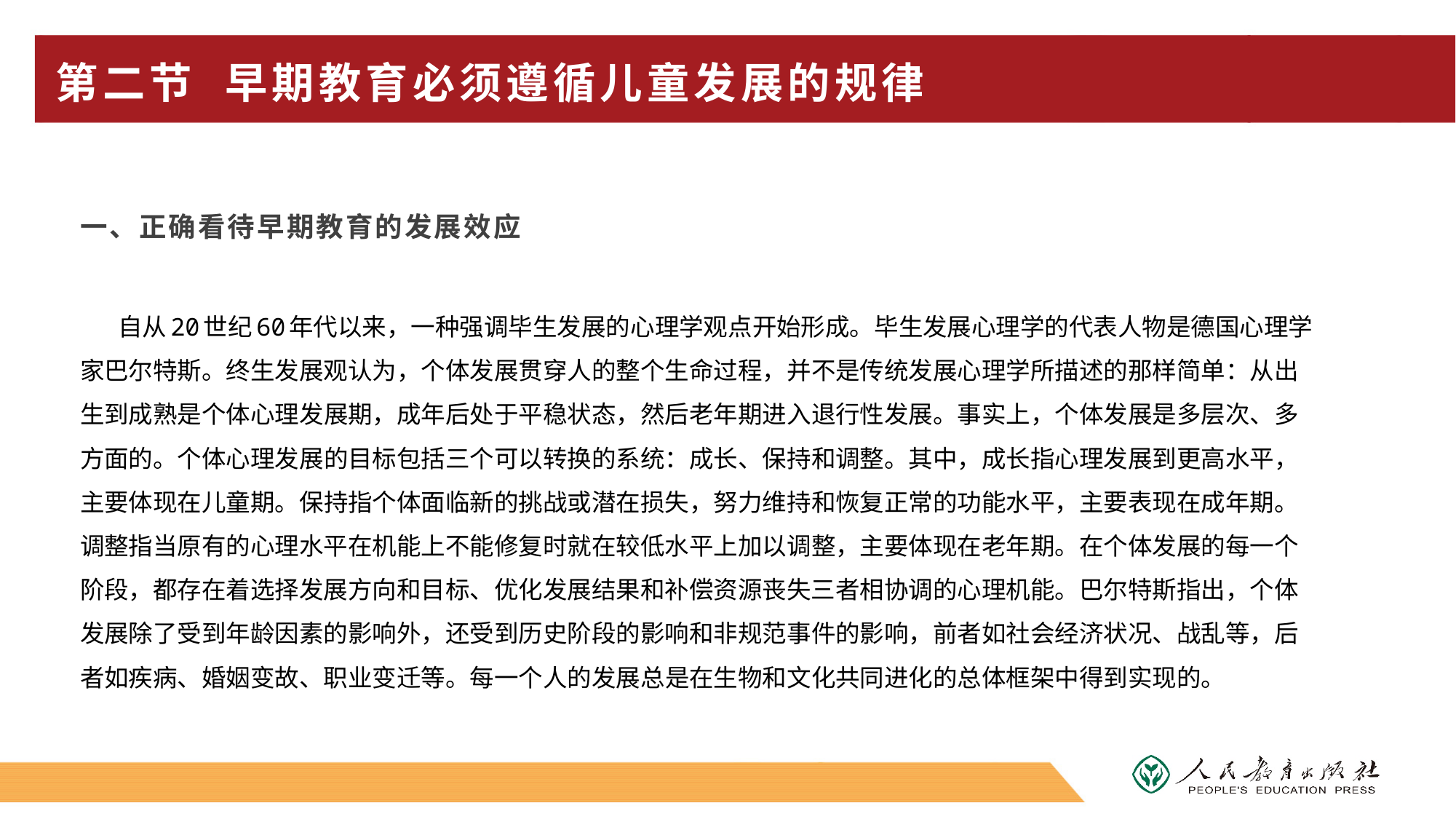

# 第二节  早期教育必须遵循儿童发展的规律
一、正确看待早期教育的发展效应
自从20世纪60年代以来，一种强调毕生发展的心理学观点开始形成。毕生发展心理学的代表人物是德国心理学家巴尔特斯。终生发展观认为，个体发展贯穿人的整个生命过程，并不是传统发展心理学所描述的那样简单：从出生到成熟是个体心理发展期，成年后处于平稳状态，然后老年期进入退行性发展。事实上，个体发展是多层次、多方面的。个体心理发展的目标包括三个可以转换的系统：成长、保持和调整。其中，成长指心理发展到更高水平，主要体现在儿童期。保持指个体面临新的挑战或潜在损失，努力维持和恢复正常的功能水平，主要表现在成年期。调整指当原有的心理水平在机能上不能修复时就在较低水平上加以调整，主要体现在老年期。在个体发展的每一个阶段，都存在着选择发展方向和目标、优化发展结果和补偿资源丧失三者相协调的心理机能。巴尔特斯指出，个体发展除了受到年龄因素的影响外，还受到历史阶段的影响和非规范事件的影响，前者如社会经济状况、战乱等，后者如疾病、婚姻变故、职业变迁等。每一个人的发展总是在生物和文化共同进化的总体框架中得到实现的。